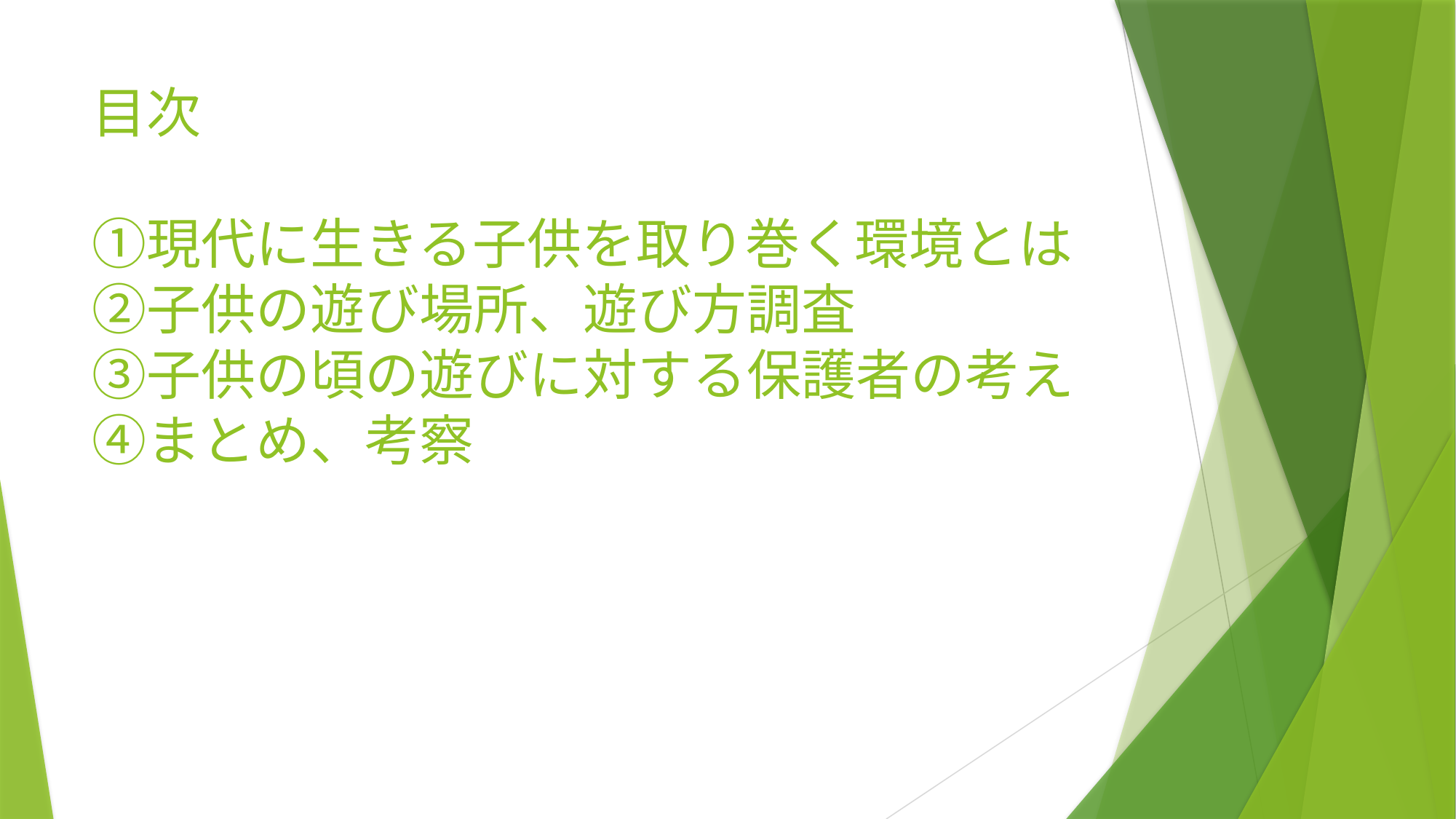

# 目次 ①現代に生きる子供を取り巻く環境とは ②子供の遊び場所、遊び方調査 ③子供の頃の遊びに対する保護者の考え ④まとめ、考察